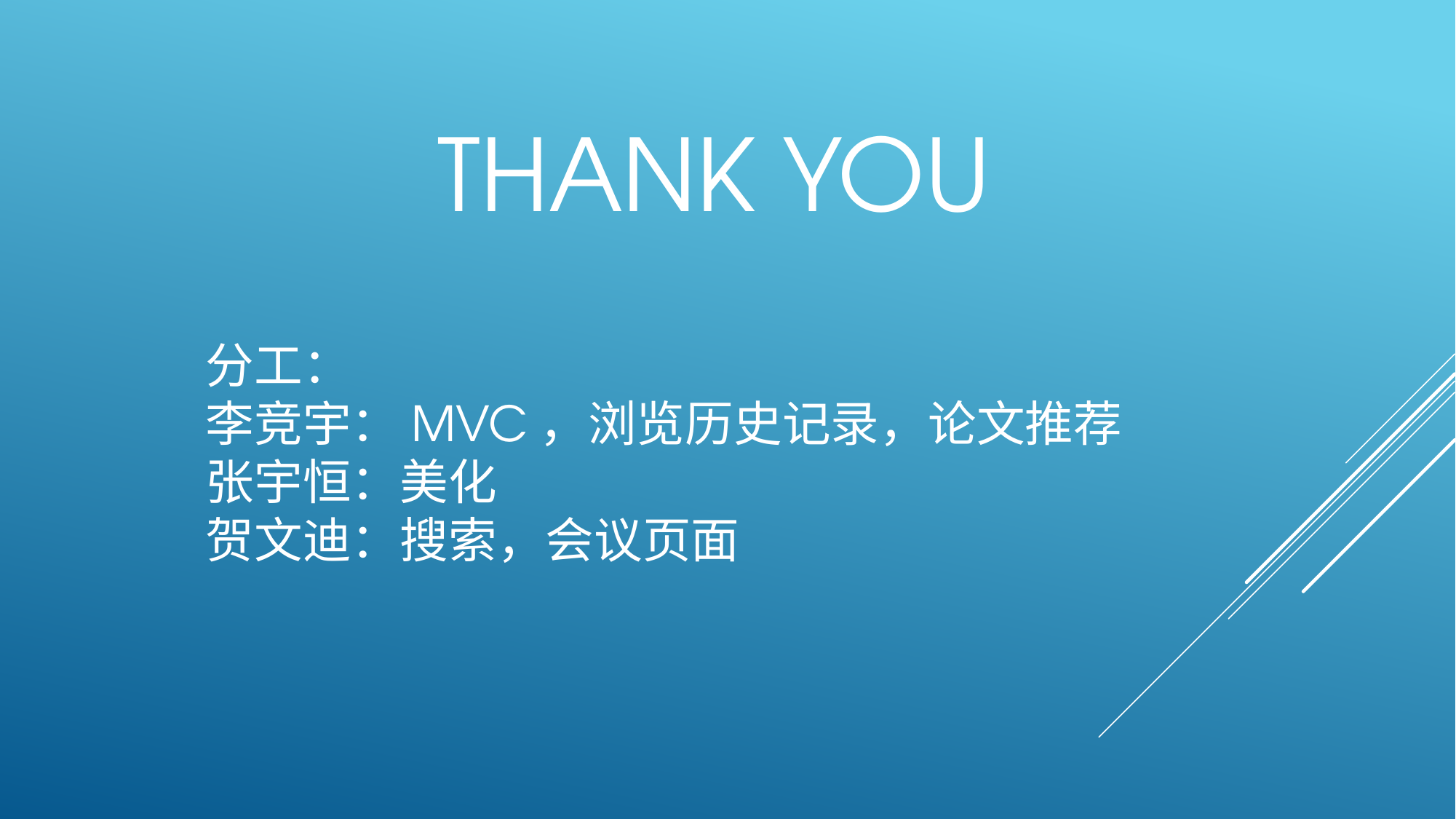

# Thank you
分工：
李竞宇：MVC，浏览历史记录，论文推荐
张宇恒：美化
贺文迪：搜索，会议页面